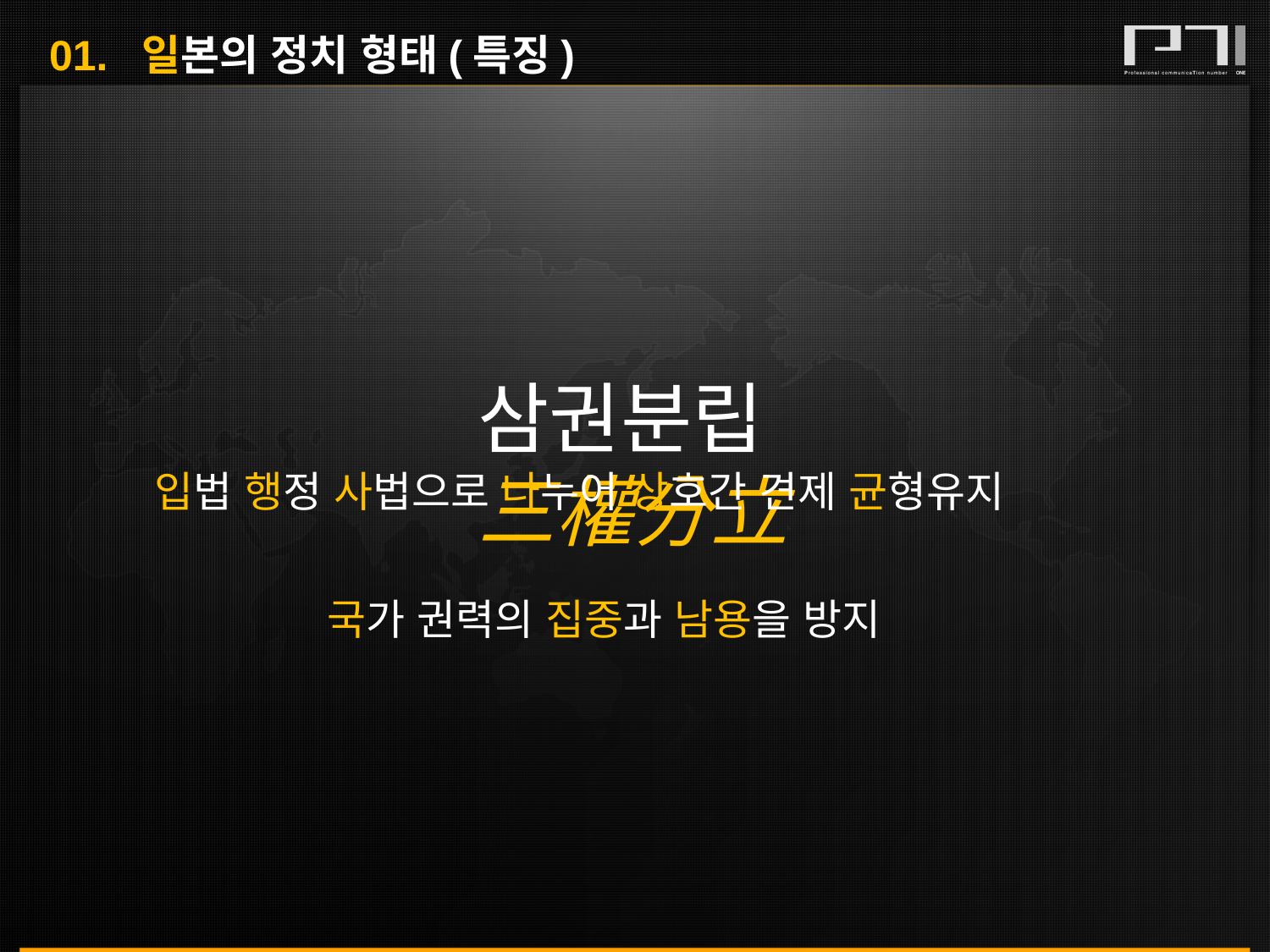

01.  일본의 정치 형태(특징)
 삼권분립
 三權分立
입법 행정 사법으로 나누어 상호간 견제 균형유지

국가 권력의 집중과 남용을 방지